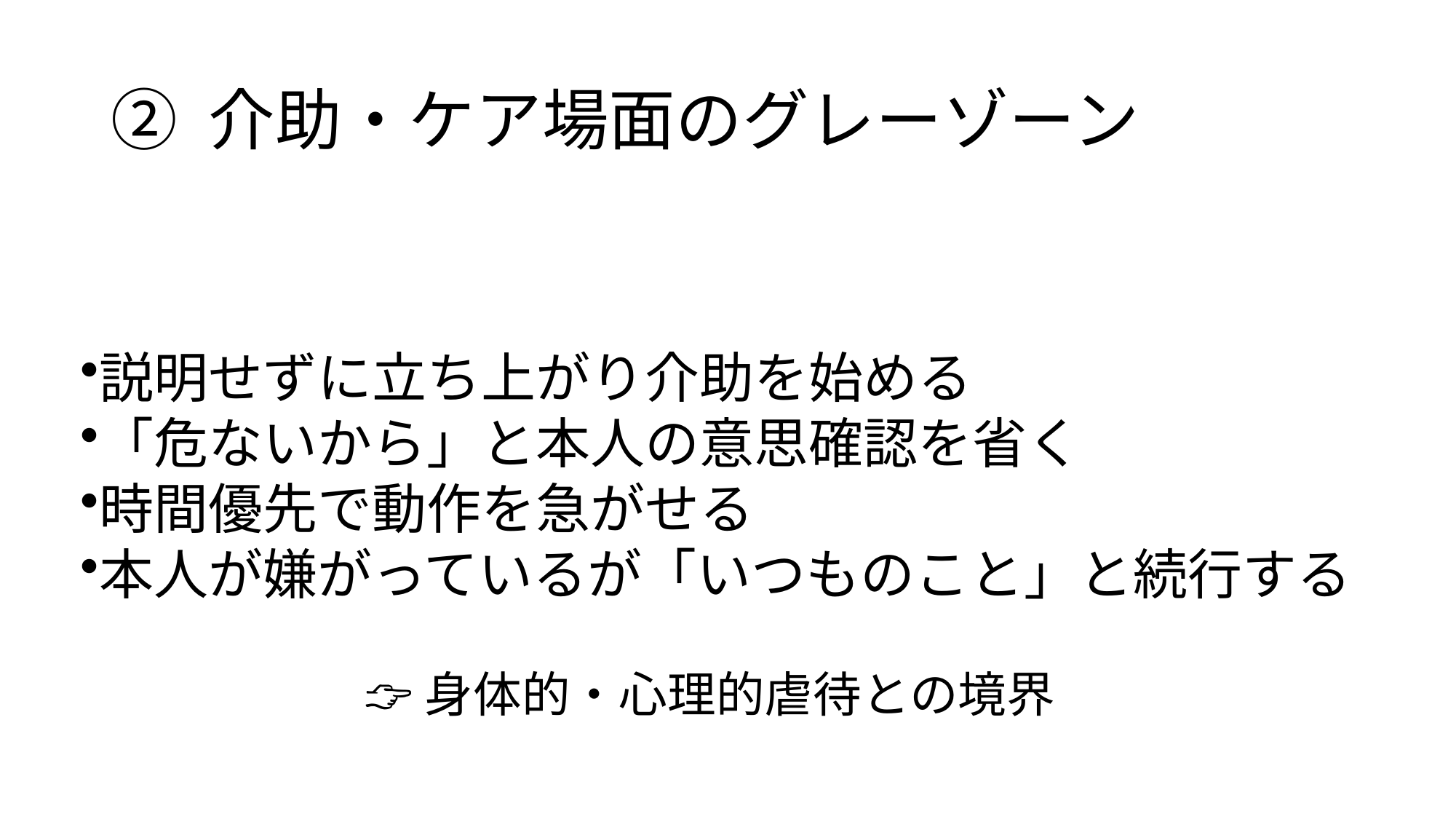

# ② 介助・ケア場面のグレーゾーン
説明せずに立ち上がり介助を始める
「危ないから」と本人の意思確認を省く
時間優先で動作を急がせる
本人が嫌がっているが「いつものこと」と続行する
👉身体的・心理的虐待との境界